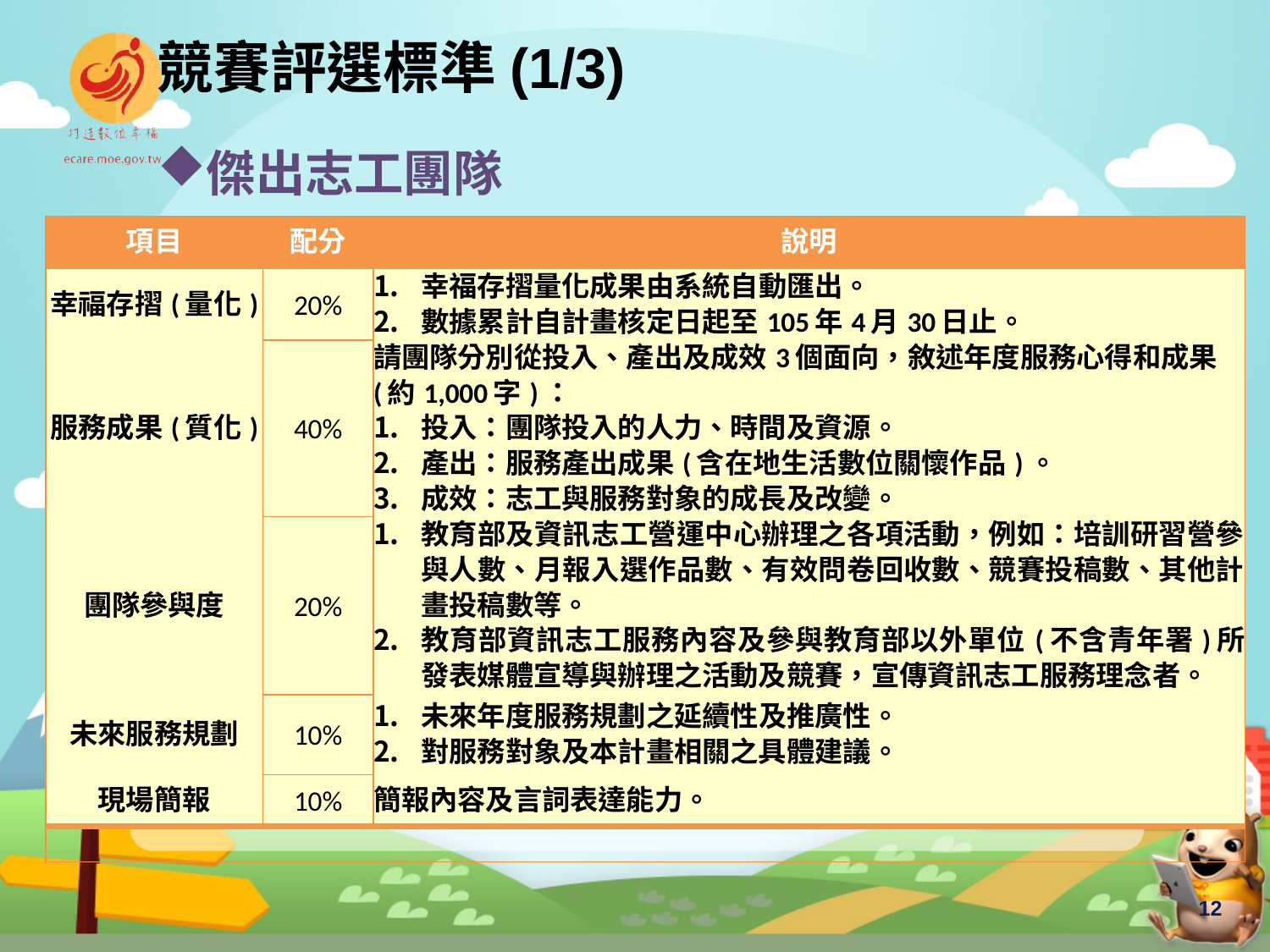

競賽評選標準(1/3)

傑出志工團隊
| 項目 | 配分 | 說明 |
| --- | --- | --- |
| 幸福存摺(量化) | 20% | 幸福存摺量化成果由系統自動匯出。 數據累計自計畫核定日起至105年4月30日止。 |
| 服務成果(質化) | 40% | 請團隊分別從投入、產出及成效3個面向，敘述年度服務心得和成果 (約1,000字)： 投入：團隊投入的人力、時間及資源。 產出：服務產出成果(含在地生活數位關懷作品)。 成效：志工與服務對象的成長及改變。 |
| 團隊參與度 | 20% | 教育部及資訊志工營運中心辦理之各項活動，例如：培訓研習營參與人數、月報入選作品數、有效問卷回收數、競賽投稿數、其他計畫投稿數等。 教育部資訊志工服務內容及參與教育部以外單位(不含青年署)所發表媒體宣導與辦理之活動及競賽，宣傳資訊志工服務理念者。 |
| 未來服務規劃 | 10% | 未來年度服務規劃之延續性及推廣性。 對服務對象及本計畫相關之具體建議。 |
| 現場簡報 | 10% | 簡報內容及言詞表達能力。 |
|  |  |  |

12